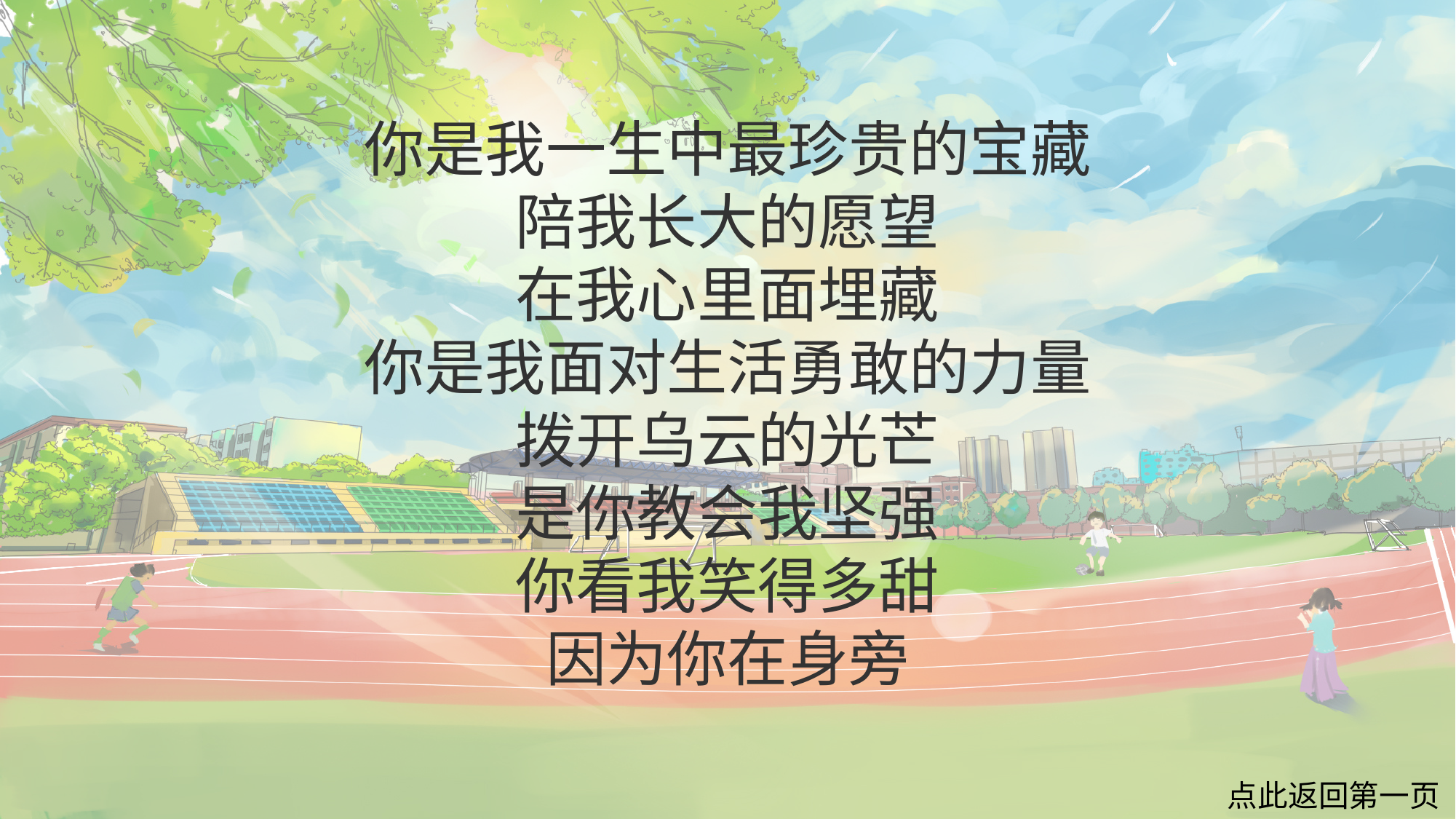

你是我一生中最珍贵的宝藏
陪我长大的愿望
在我心里面埋藏
你是我面对生活勇敢的力量
拨开乌云的光芒
是你教会我坚强
你看我笑得多甜
因为你在身旁
点此返回第一页